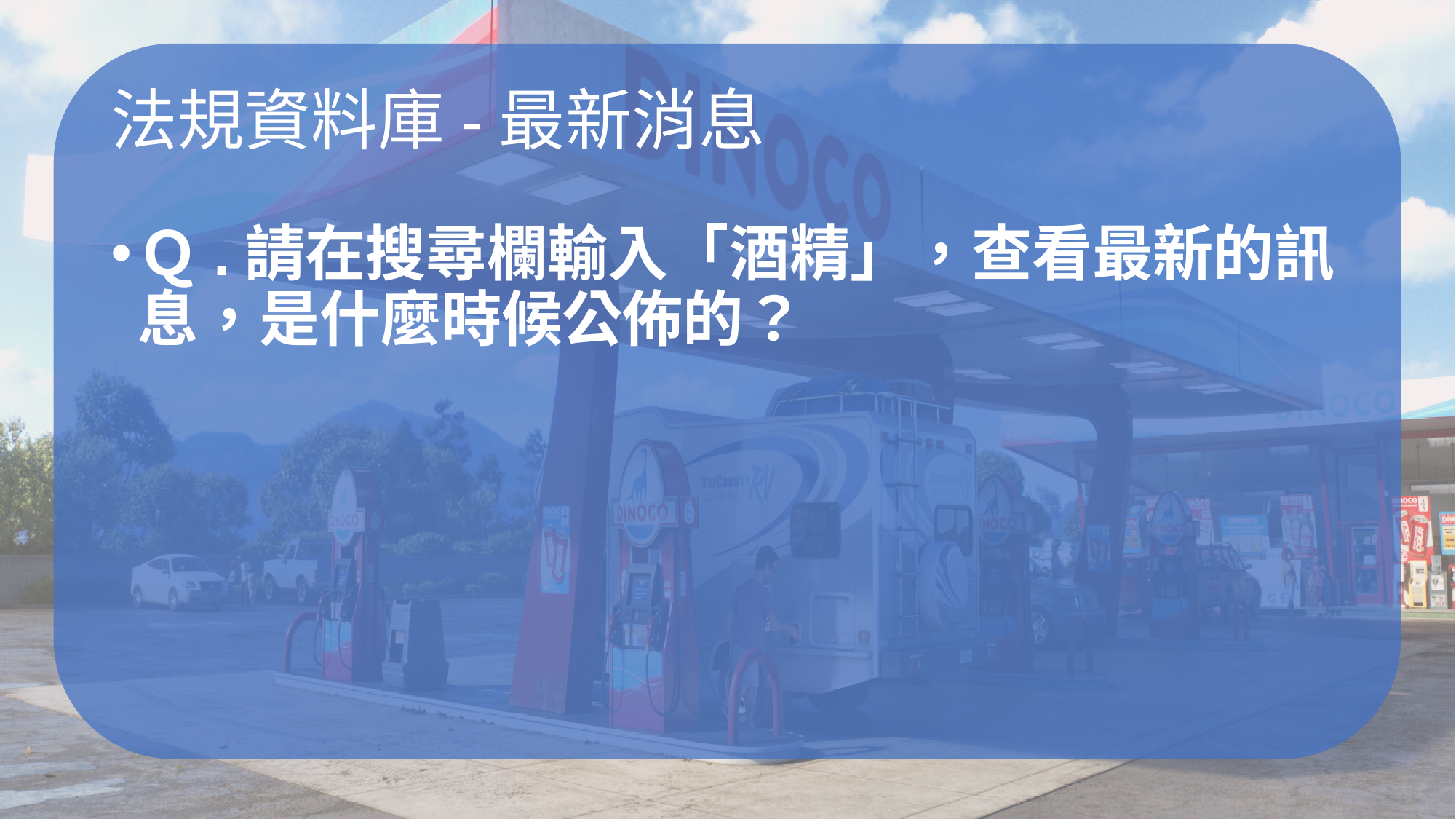

# 法規資料庫-最新消息
Ｑ.請在搜尋欄輸入「酒精」，查看最新的訊息，是什麼時候公佈的？